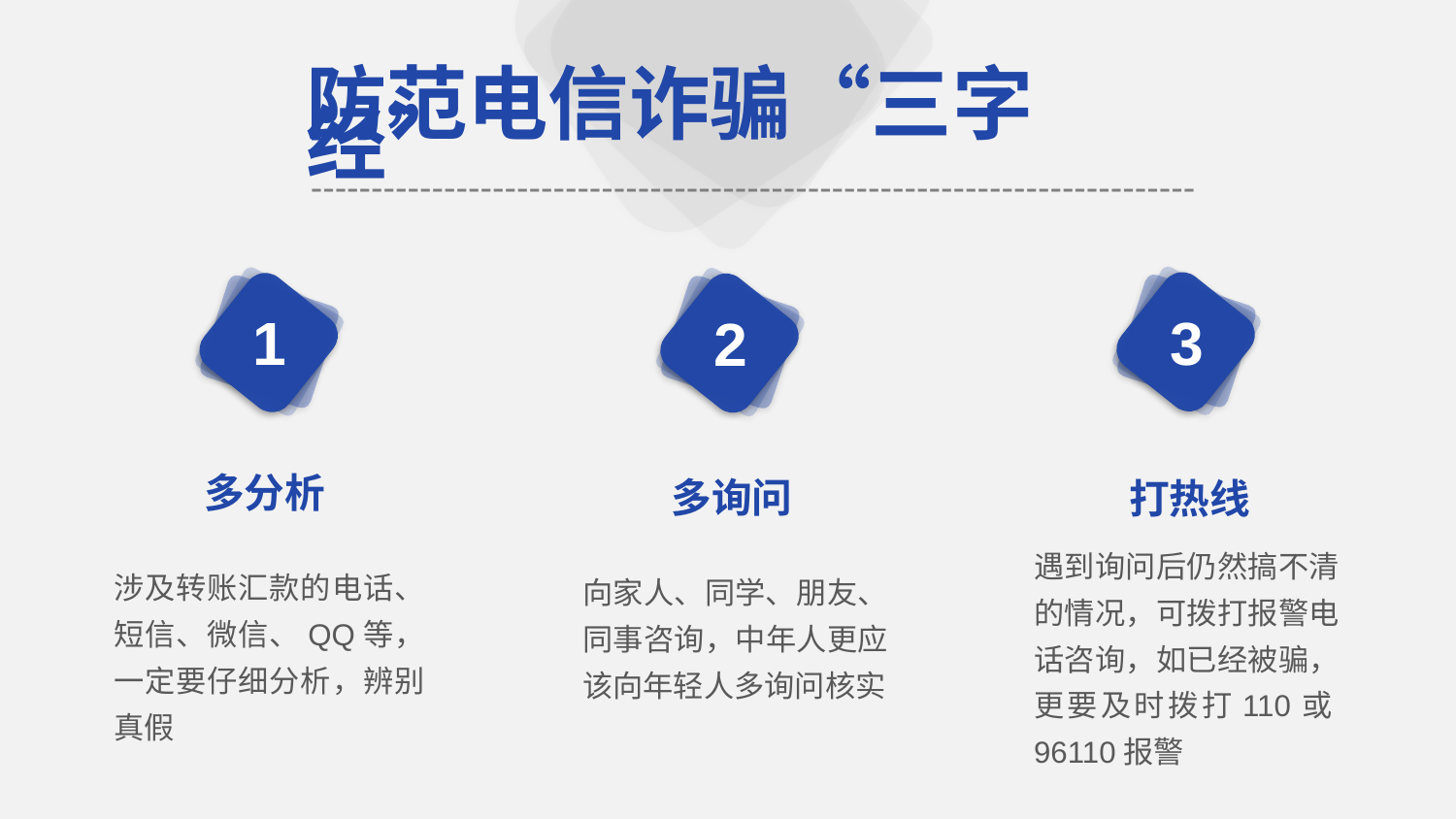

防范电信诈骗“三字经”
-------------------------------------------------------------------------

3

1

2
多分析
多询问
打热线
遇到询问后仍然搞不清的情况，可拨打报警电话咨询，如已经被骗，更要及时拨打110或96110报警
涉及转账汇款的电话、短信、微信、QQ等，一定要仔细分析，辨别真假
向家人、同学、朋友、同事咨询，中年人更应该向年轻人多询问核实